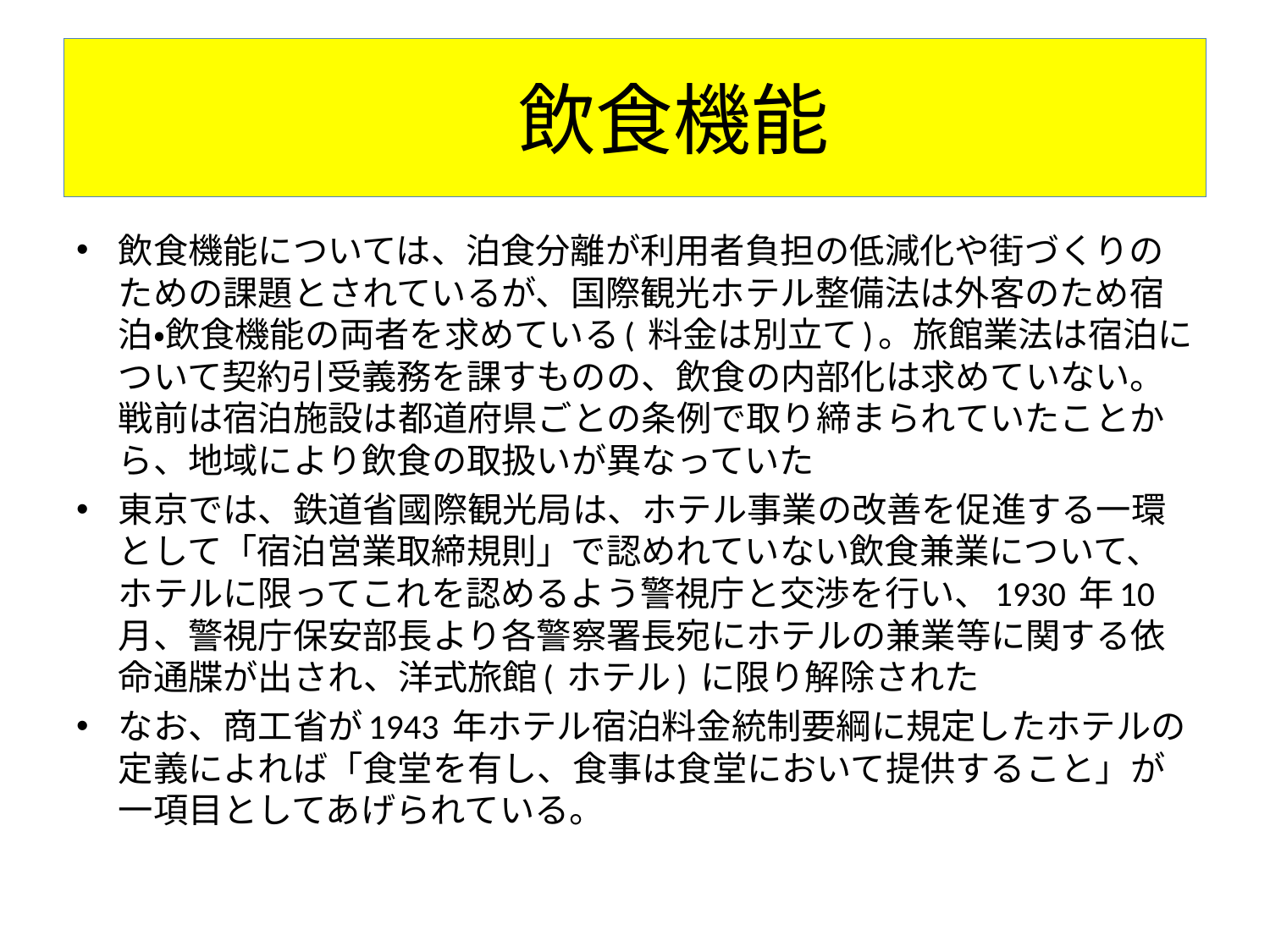

# 飲食機能
飲食機能については、泊食分離が利用者負担の低減化や街づくりのための課題とされているが、国際観光ホテル整備法は外客のため宿泊・飲食機能の両者を求めている( 料金は別立て)。旅館業法は宿泊について契約引受義務を課すものの、飲食の内部化は求めていない。戦前は宿泊施設は都道府県ごとの条例で取り締まられていたことから、地域により飲食の取扱いが異なっていた
東京では、鉄道省國際観光局は、ホテル事業の改善を促進する一環として「宿泊営業取締規則」で認めれていない飲食兼業について、ホテルに限ってこれを認めるよう警視庁と交渉を行い、1930 年10 月、警視庁保安部長より各警察署長宛にホテルの兼業等に関する依命通牒が出され、洋式旅館( ホテル) に限り解除された
なお、商工省が1943 年ホテル宿泊料金統制要綱に規定したホテルの定義によれば「食堂を有し、食事は食堂において提供すること」が一項目としてあげられている。